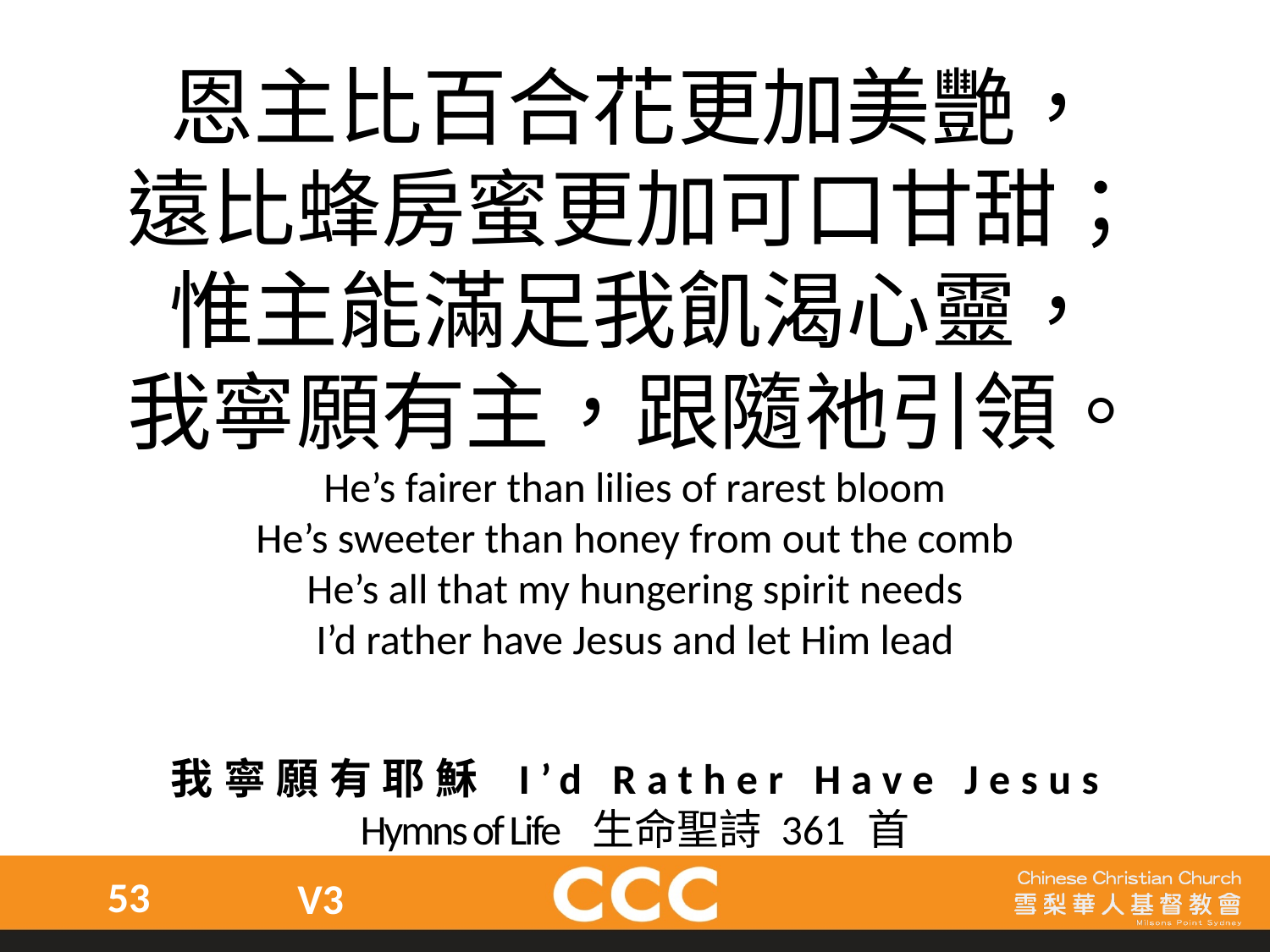

恩主比百合花更加美艷，
遠比蜂房蜜更加可口甘甜；
惟主能滿足我飢渴心靈，
我寧願有主，跟隨祂引領。
He’s fairer than lilies of rarest bloom
He’s sweeter than honey from out the comb
He’s all that my hungering spirit needs
I’d rather have Jesus and let Him lead
我寧願有耶穌 I’d Rather Have Jesus
Hymns of Life   生命聖詩 361 首

53
V3